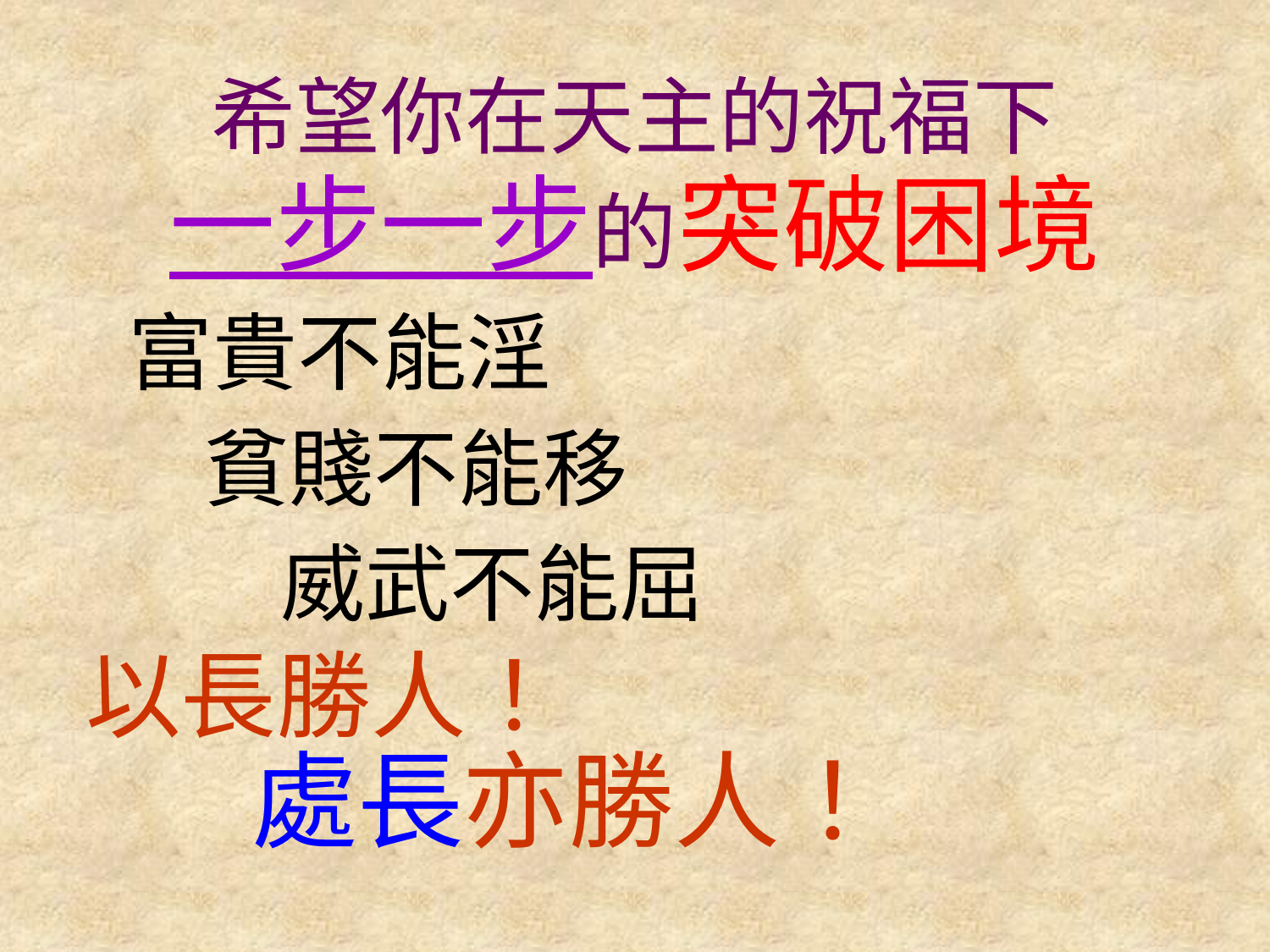

希望你在天主的祝福下
一步一步的突破困境
     富貴不能淫
         貧賤不能移
             威武不能屈
  以長勝人！
         處長亦勝人！